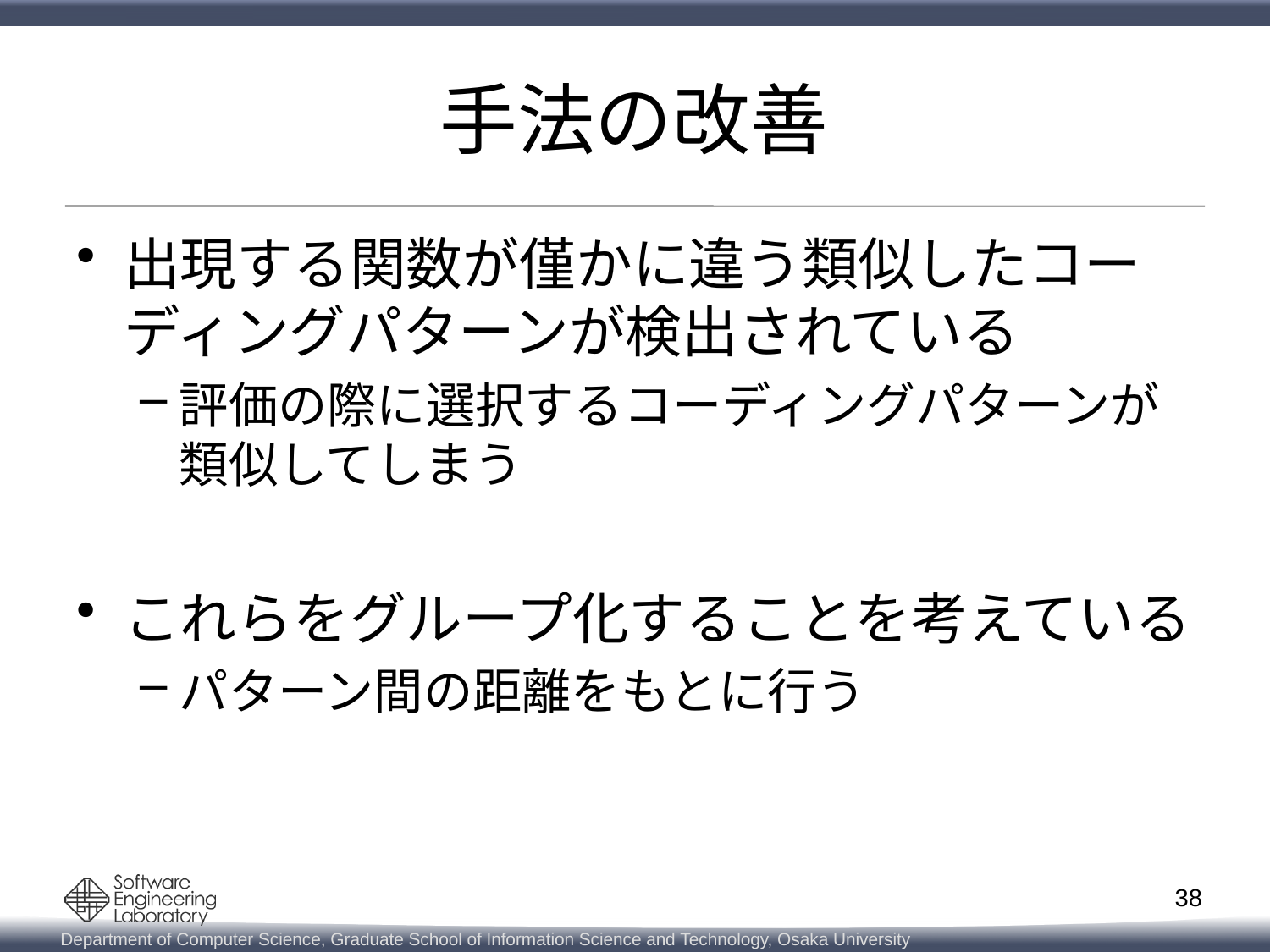

# 手法の改善
出現する関数が僅かに違う類似したコーディングパターンが検出されている
評価の際に選択するコーディングパターンが類似してしまう

これらをグループ化することを考えている
パターン間の距離をもとに行う
38